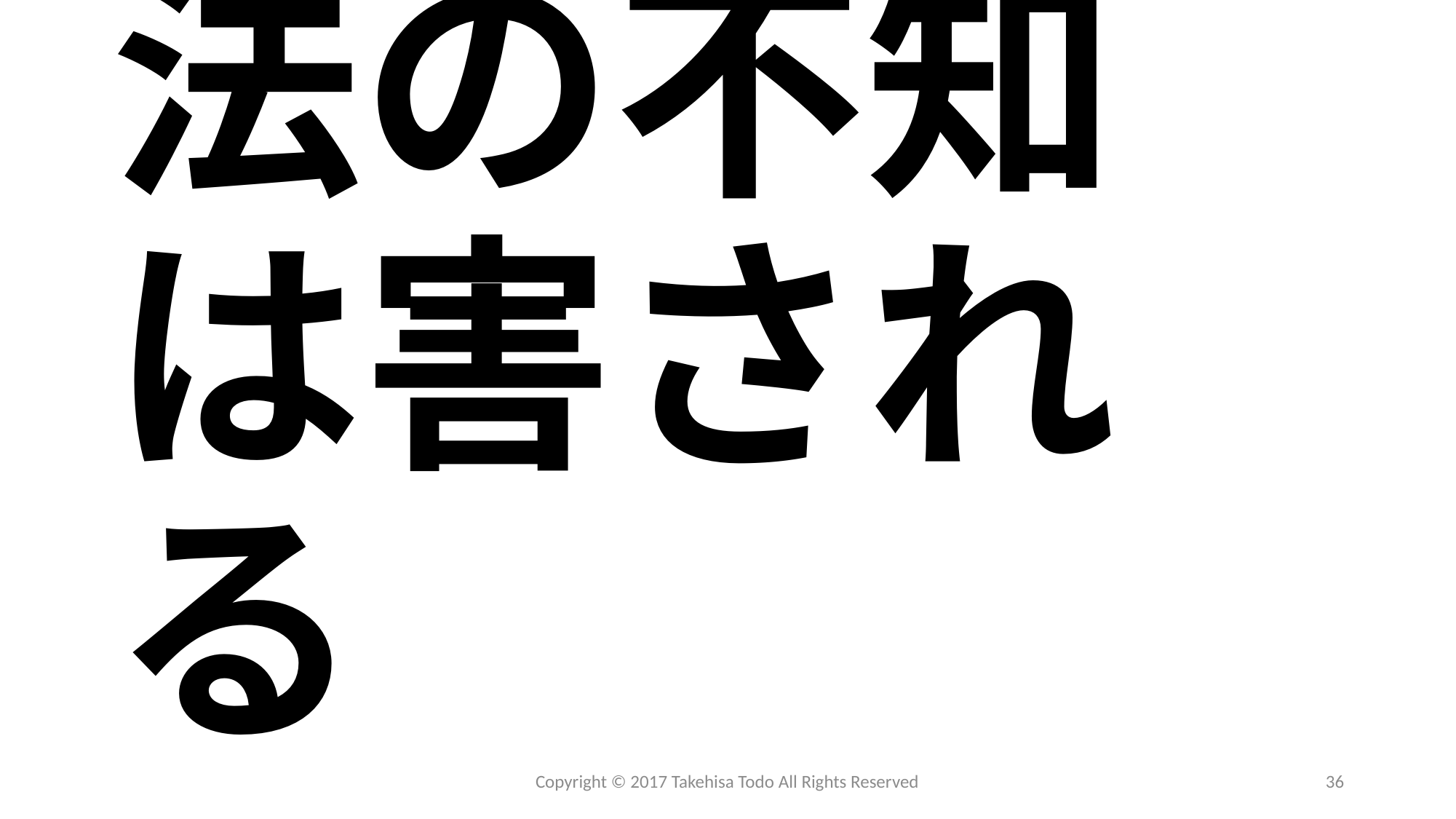

# 法の不知は害される
Copyright © 2017 Takehisa Todo All Rights Reserved
36